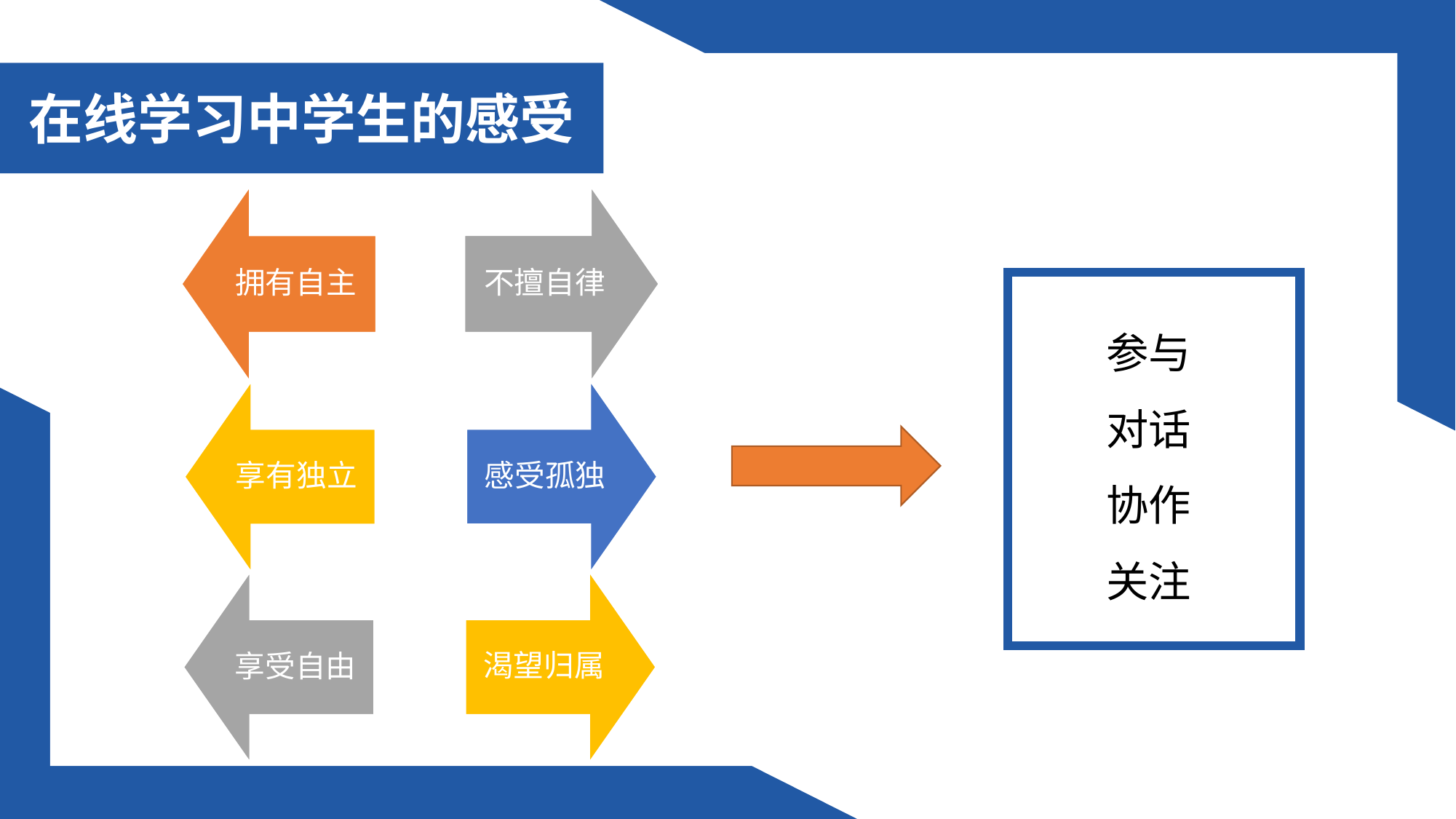

在线学习中学生的感受
拥有自主
不擅自律

参与
对话
协作
关注

享有独立
感受孤独

享受自由
渴望归属